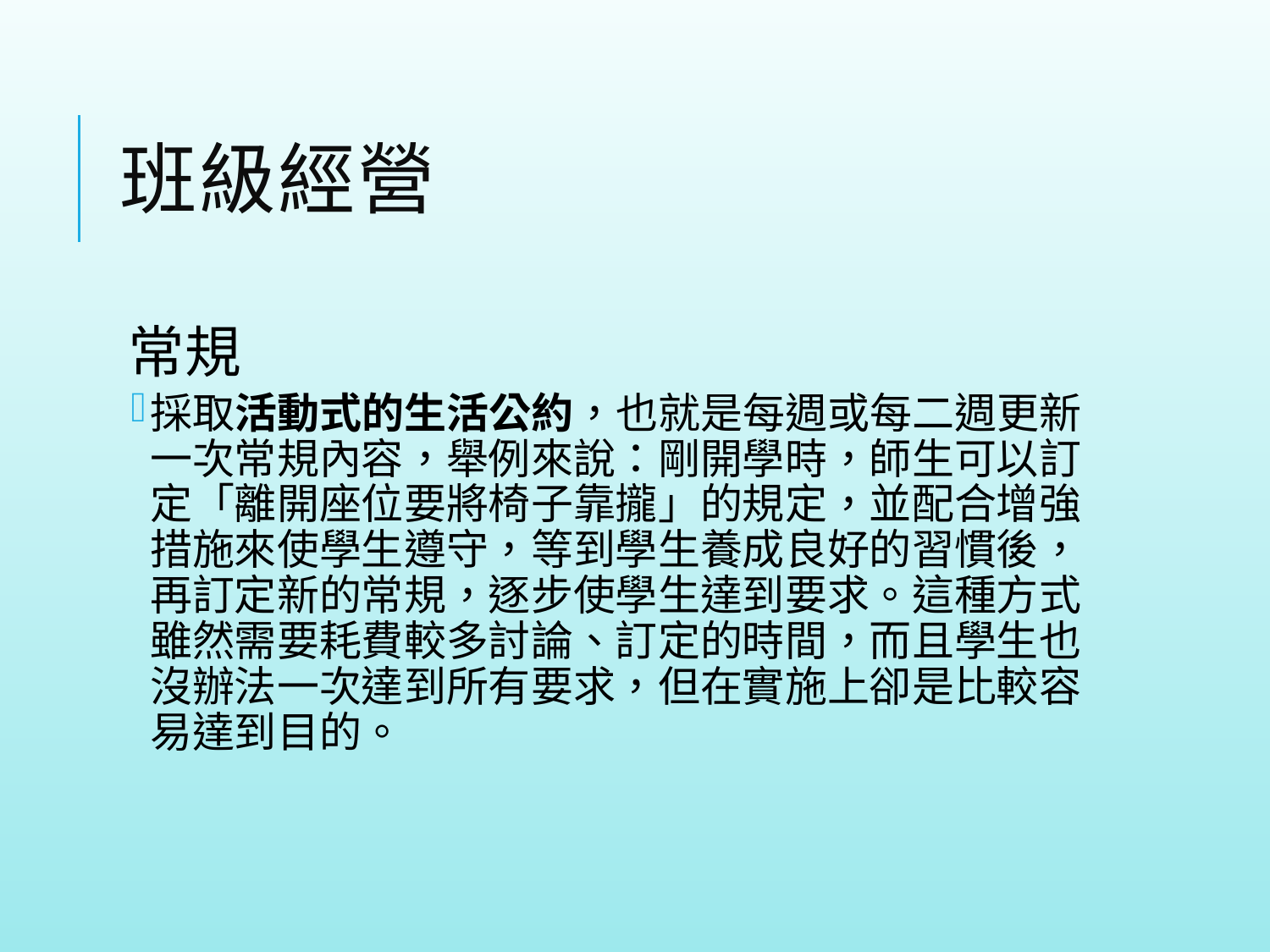

# 班級經營
常規
採取活動式的生活公約，也就是每週或每二週更新一次常規內容，舉例來說：剛開學時，師生可以訂定「離開座位要將椅子靠攏」的規定，並配合增強措施來使學生遵守，等到學生養成良好的習慣後，再訂定新的常規，逐步使學生達到要求。這種方式雖然需要耗費較多討論、訂定的時間，而且學生也沒辦法一次達到所有要求，但在實施上卻是比較容易達到目的。